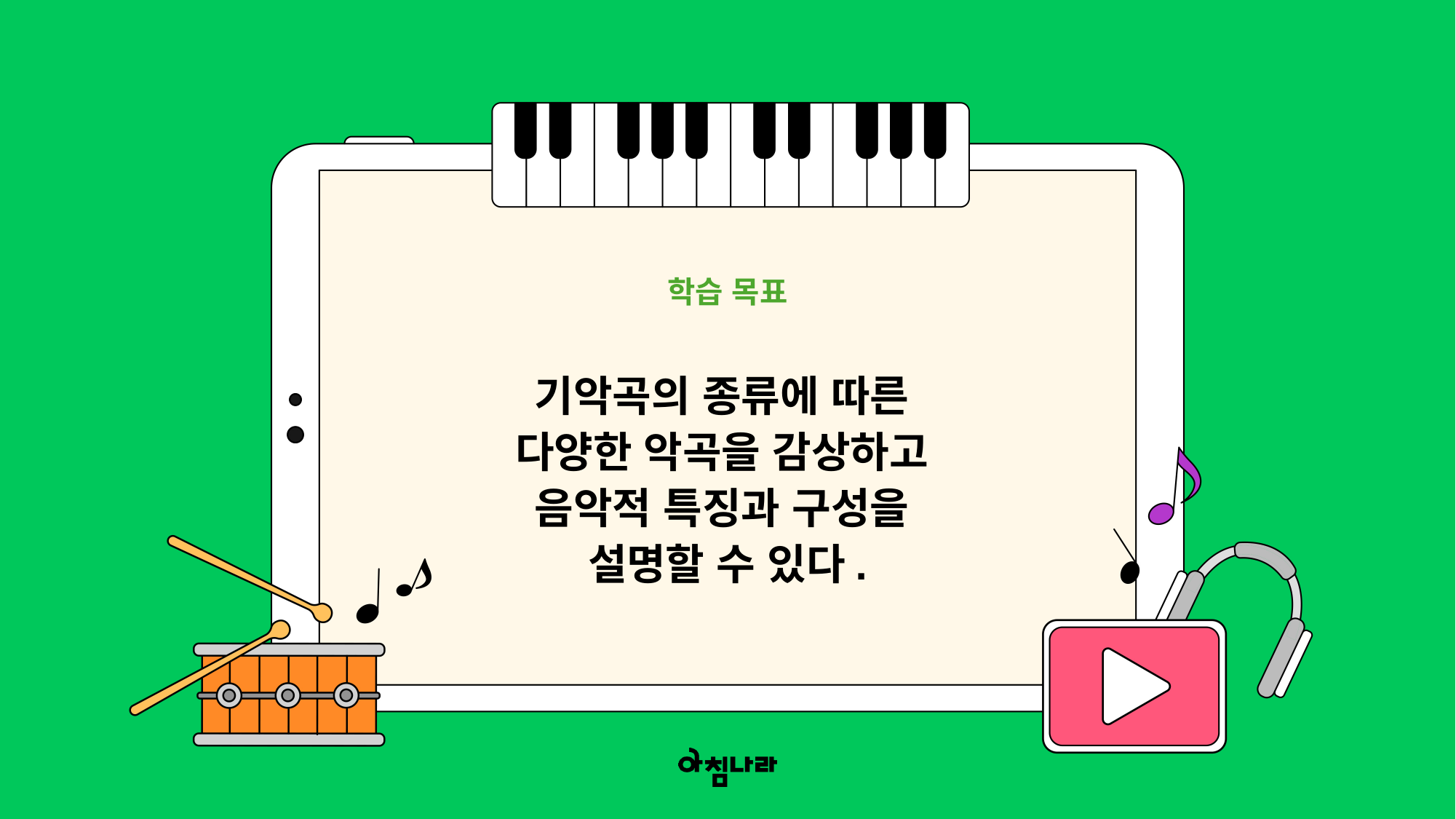

학습 목표
기악곡의 종류에 따른
다양한 악곡을 감상하고
음악적 특징과 구성을
설명할 수 있다.